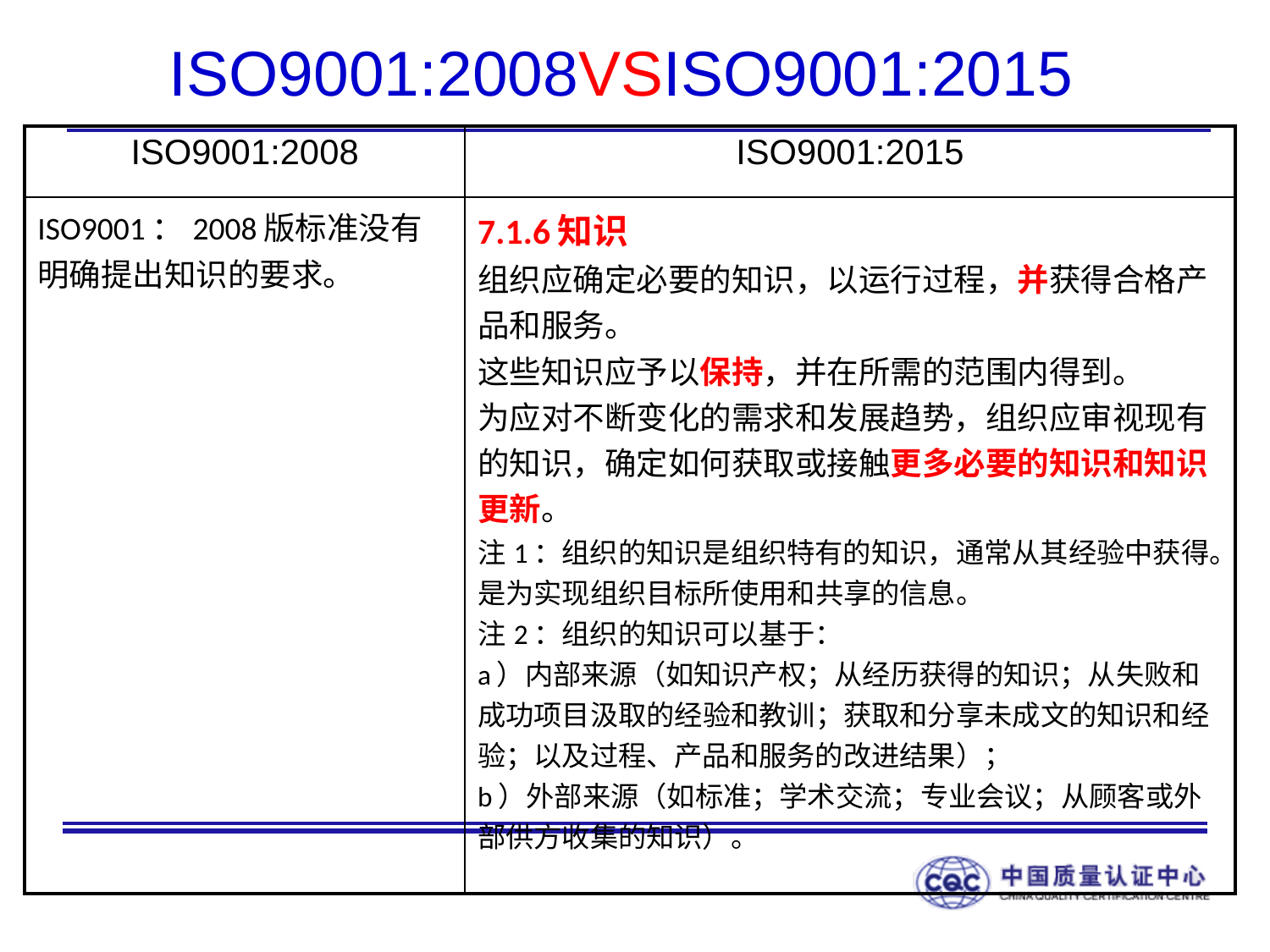

# ISO9001:2008VSISO9001:2015
| ISO9001:2008 | ISO9001:2015 |
| --- | --- |
| ISO9001：2008版标准没有明确提出知识的要求。 | 7.1.6知识 组织应确定必要的知识，以运行过程，并获得合格产品和服务。 这些知识应予以保持，并在所需的范围内得到。 为应对不断变化的需求和发展趋势，组织应审视现有的知识，确定如何获取或接触更多必要的知识和知识更新。 注1：组织的知识是组织特有的知识，通常从其经验中获得。是为实现组织目标所使用和共享的信息。 注2：组织的知识可以基于： a）内部来源（如知识产权；从经历获得的知识；从失败和成功项目汲取的经验和教训；获取和分享未成文的知识和经验；以及过程、产品和服务的改进结果）； b）外部来源（如标准；学术交流；专业会议；从顾客或外部供方收集的知识）。 |